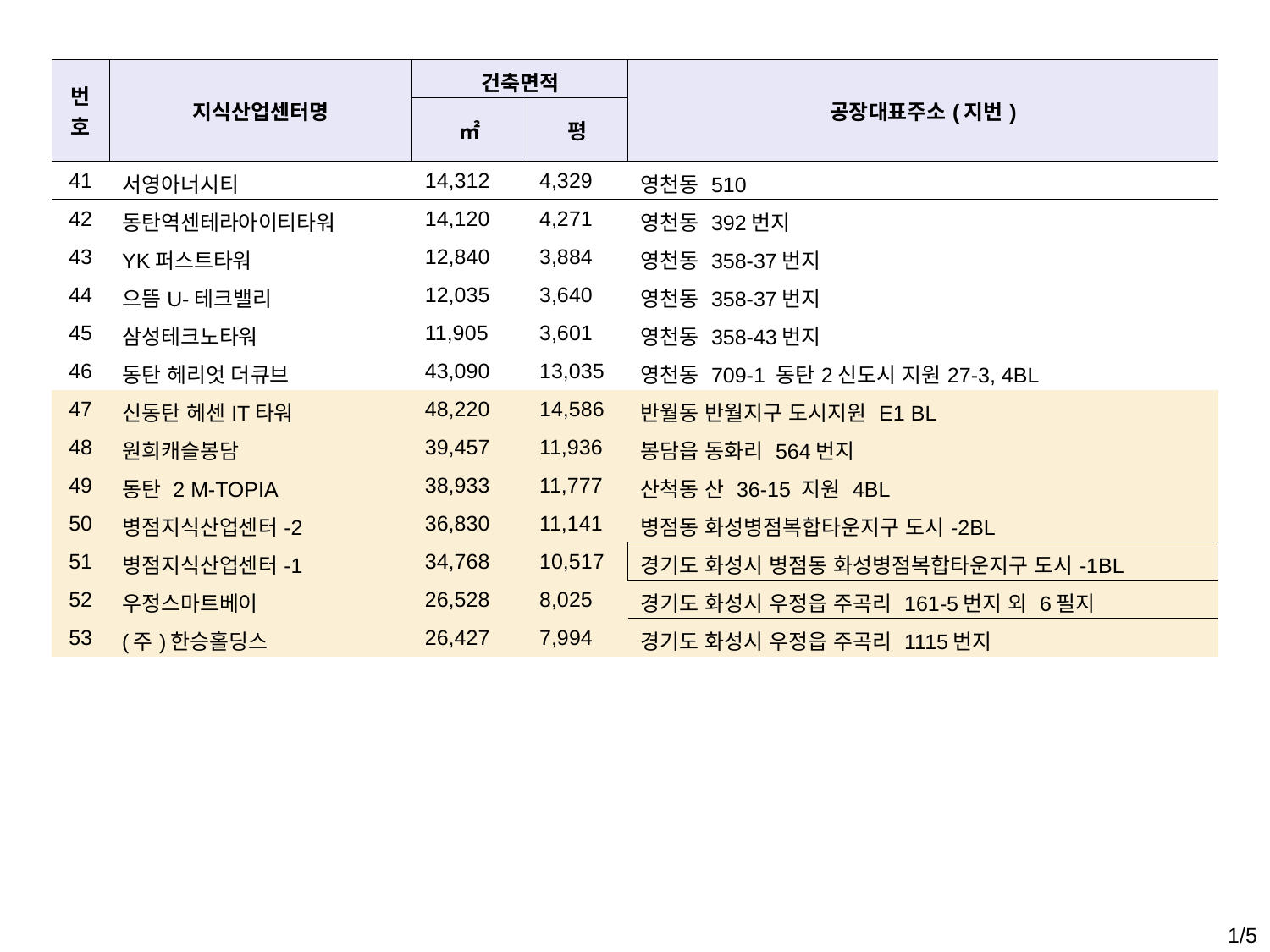

| 번호 | 지식산업센터명 | 건축면적 |  | 공장대표주소(지번) |
| --- | --- | --- | --- | --- |
|  |  | ㎡ | 평 |  |
| 41 | 서영아너시티 | 14,312 | 4,329 | 영천동 510 |
| 42 | 동탄역센테라아이티타워 | 14,120 | 4,271 | 영천동 392번지 |
| 43 | YK퍼스트타워 | 12,840 | 3,884 | 영천동 358-37번지 |
| 44 | 으뜸U-테크밸리 | 12,035 | 3,640 | 영천동 358-37번지 |
| 45 | 삼성테크노타워 | 11,905 | 3,601 | 영천동 358-43번지 |
| 46 | 동탄 헤리엇 더큐브 | 43,090 | 13,035 | 영천동 709-1 동탄2신도시 지원27-3, 4BL |
| 47 | 신동탄 헤센IT타워 | 48,220 | 14,586 | 반월동 반월지구 도시지원 E1 BL |
| 48 | 원희캐슬봉담 | 39,457 | 11,936 | 봉담읍 동화리 564번지 |
| 49 | 동탄 2 M-TOPIA | 38,933 | 11,777 | 산척동 산 36-15 지원 4BL |
| 50 | 병점지식산업센터-2 | 36,830 | 11,141 | 병점동 화성병점복합타운지구 도시-2BL |
| 51 | 병점지식산업센터-1 | 34,768 | 10,517 | 경기도 화성시 병점동 화성병점복합타운지구 도시-1BL |
| 52 | 우정스마트베이 | 26,528 | 8,025 | 경기도 화성시 우정읍 주곡리 161-5번지 외 6필지 |
| 53 | (주)한승홀딩스 | 26,427 | 7,994 | 경기도 화성시 우정읍 주곡리 1115번지 |
1/5